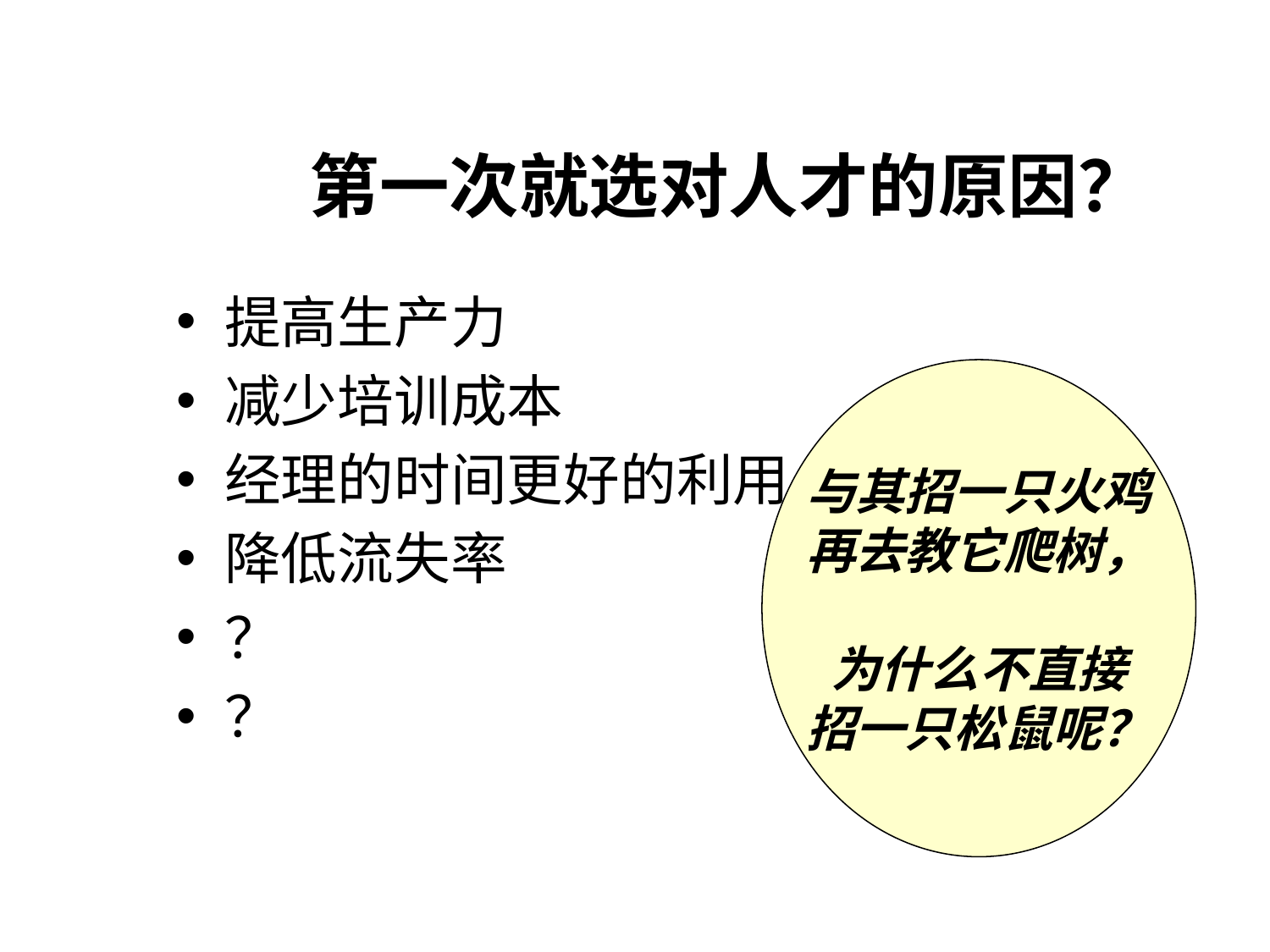

# 第一次就选对人才的原因？
提高生产力
减少培训成本
经理的时间更好的利用
降低流失率
？
？

与其招一只火鸡
再去教它爬树，

为什么不直接
招一只松鼠呢？